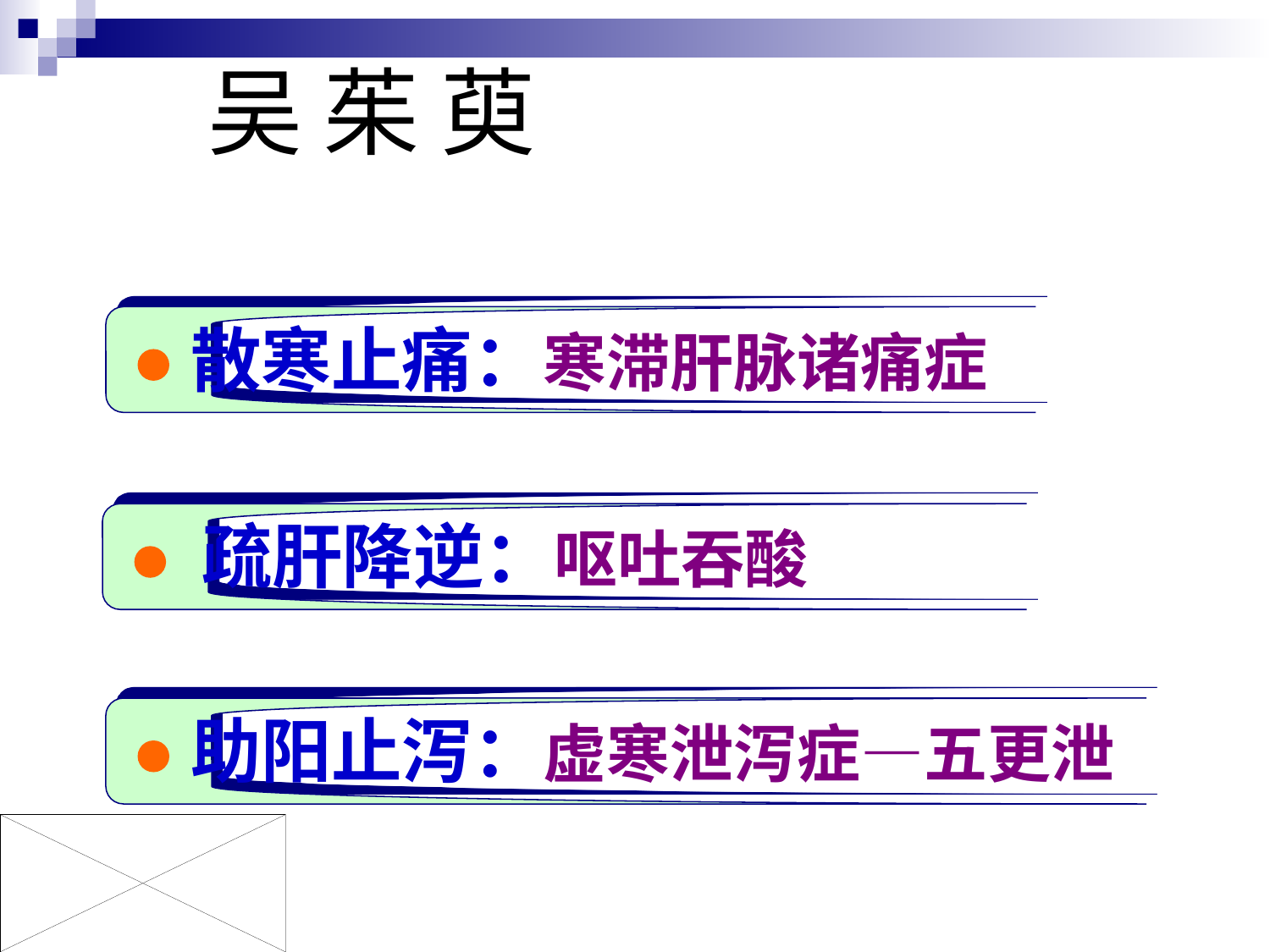

吴 茱 萸

散寒止痛：寒滞肝脉诸痛症

疏肝降逆：呕吐吞酸

助阳止泻：虚寒泄泻症—五更泄